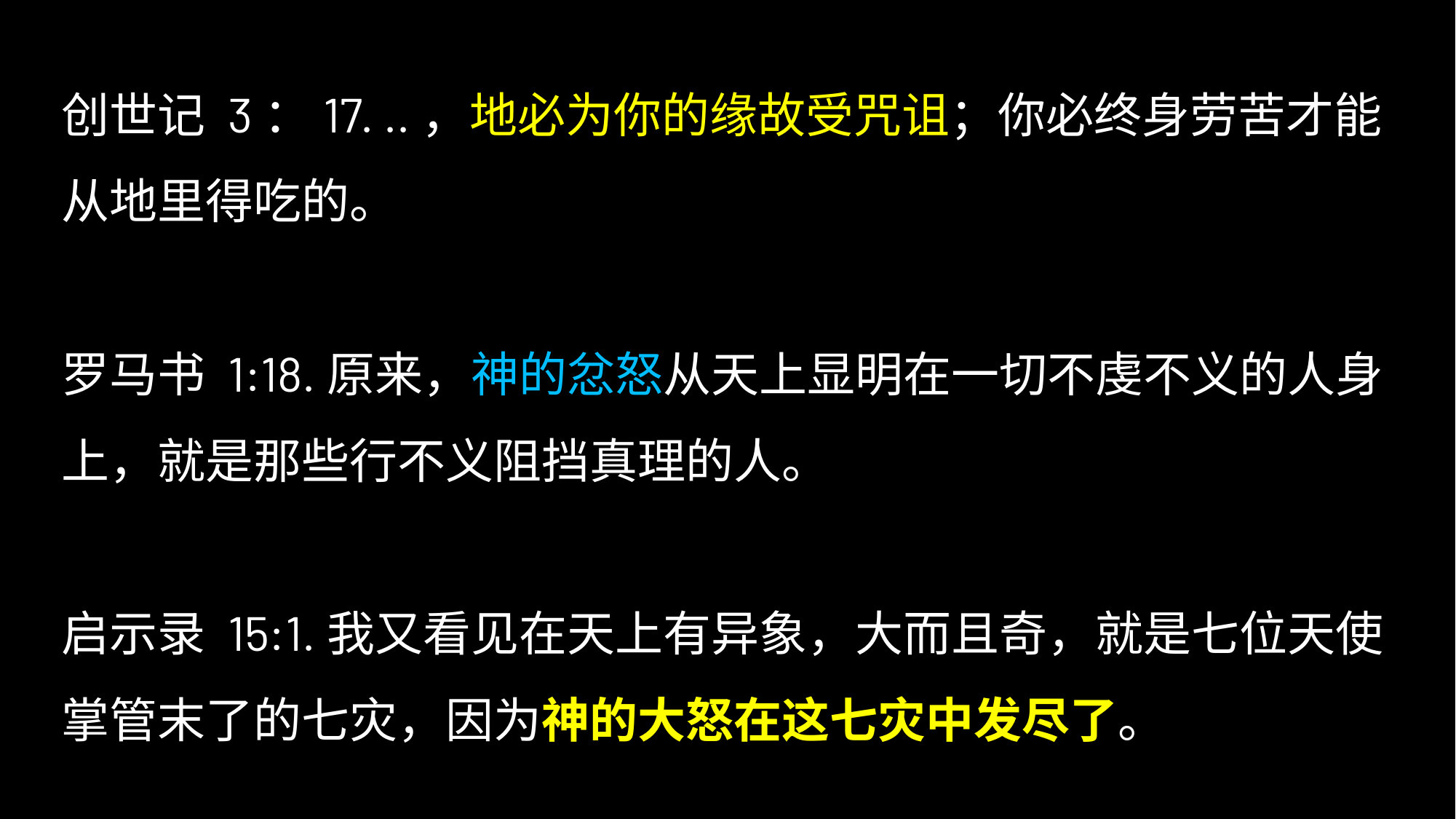

创世记 3：17. ..，地必为你的缘故受咒诅；你必终身劳苦才能从地里得吃的。

罗马书 1:18.原来，神的忿怒从天上显明在一切不虔不义的人身上，就是那些行不义阻挡真理的人。

启示录 15:1.我又看见在天上有异象，大而且奇，就是七位天使掌管末了的七灾，因为神的大怒在这七灾中发尽了。